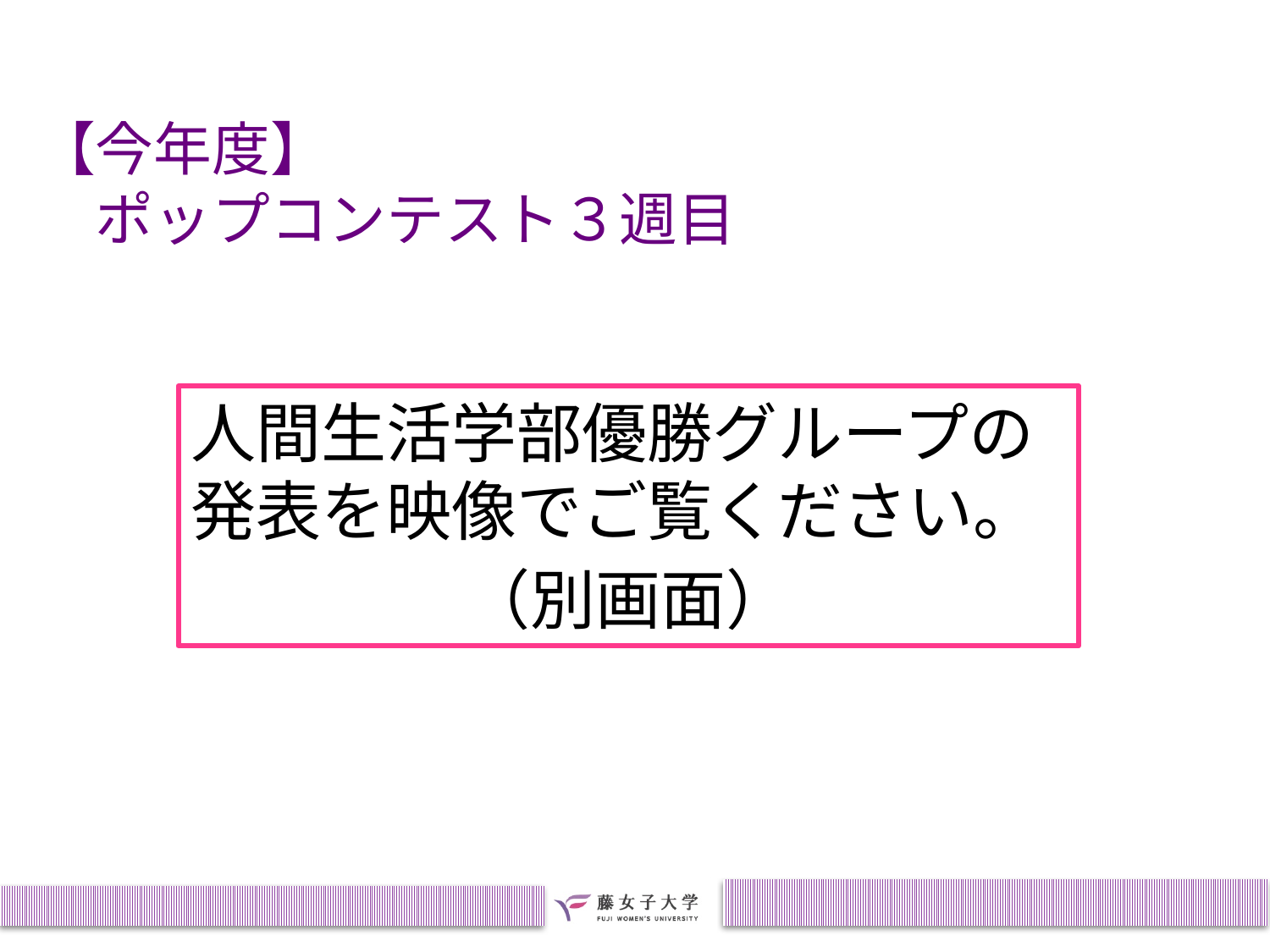

# 【今年度】 　ポップコンテスト３週目
人間生活学部優勝グループの発表を映像でご覧ください。
（別画面）